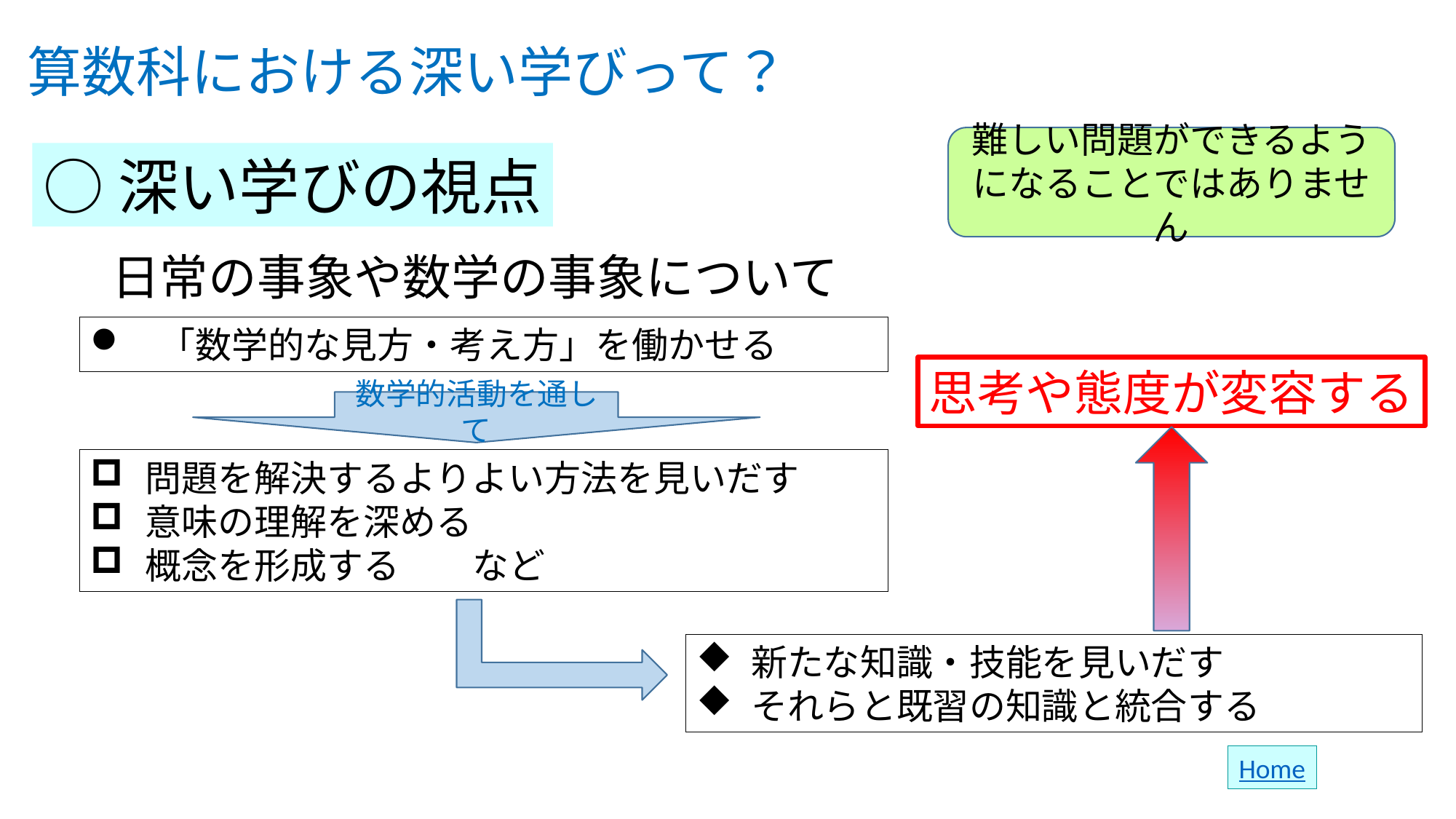

# 算数科における深い学びって？
難しい問題ができるようになることではありません
○深い学びの視点
日常の事象や数学の事象について
「数学的な見方・考え方」を働かせる
思考や態度が変容する
数学的活動を通して

問題を解決するよりよい方法を見いだす
意味の理解を深める
概念を形成する　　など

新たな知識・技能を見いだす
それらと既習の知識と統合する
Home